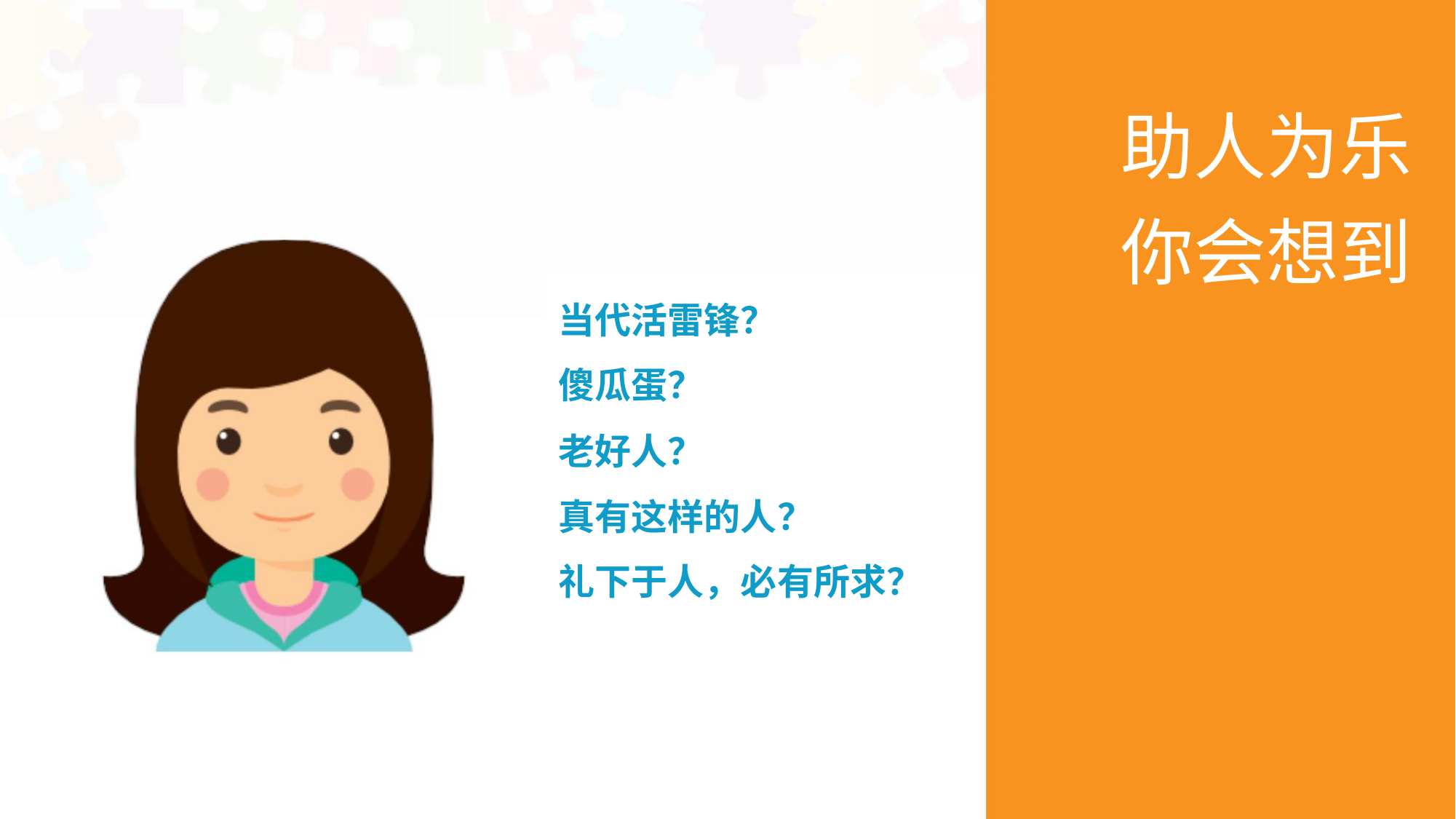

助人为乐
你会想到
当代活雷锋？
傻瓜蛋？
老好人？
真有这样的人？
礼下于人，必有所求？